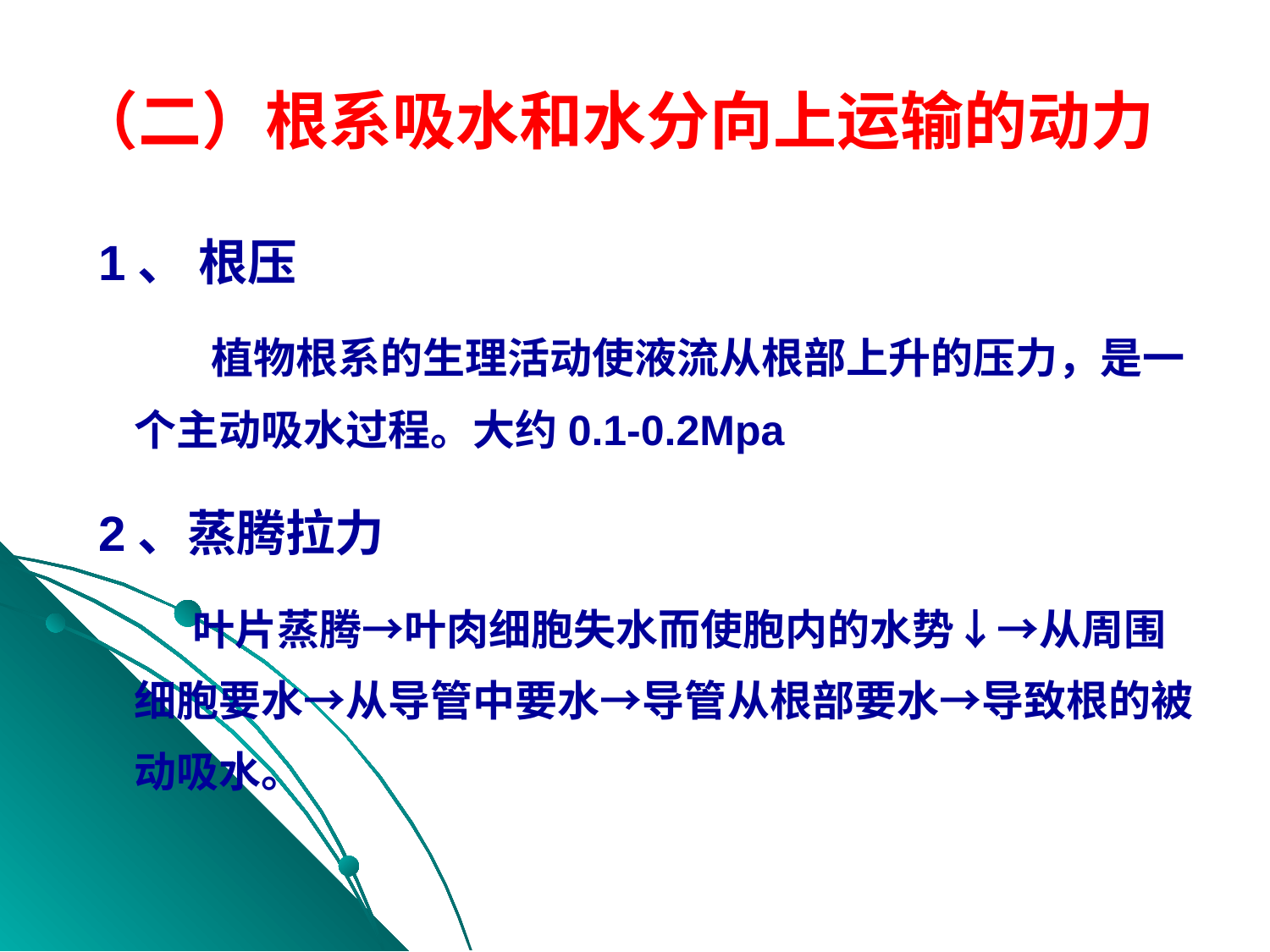

# （二）根系吸水和水分向上运输的动力
 1、 根压
            植物根系的生理活动使液流从根部上升的压力，是一个主动吸水过程。大约0.1-0.2Mpa
 2、蒸腾拉力
          叶片蒸腾→叶肉细胞失水而使胞内的水势↓→从周围细胞要水→从导管中要水→导管从根部要水→导致根的被动吸水。